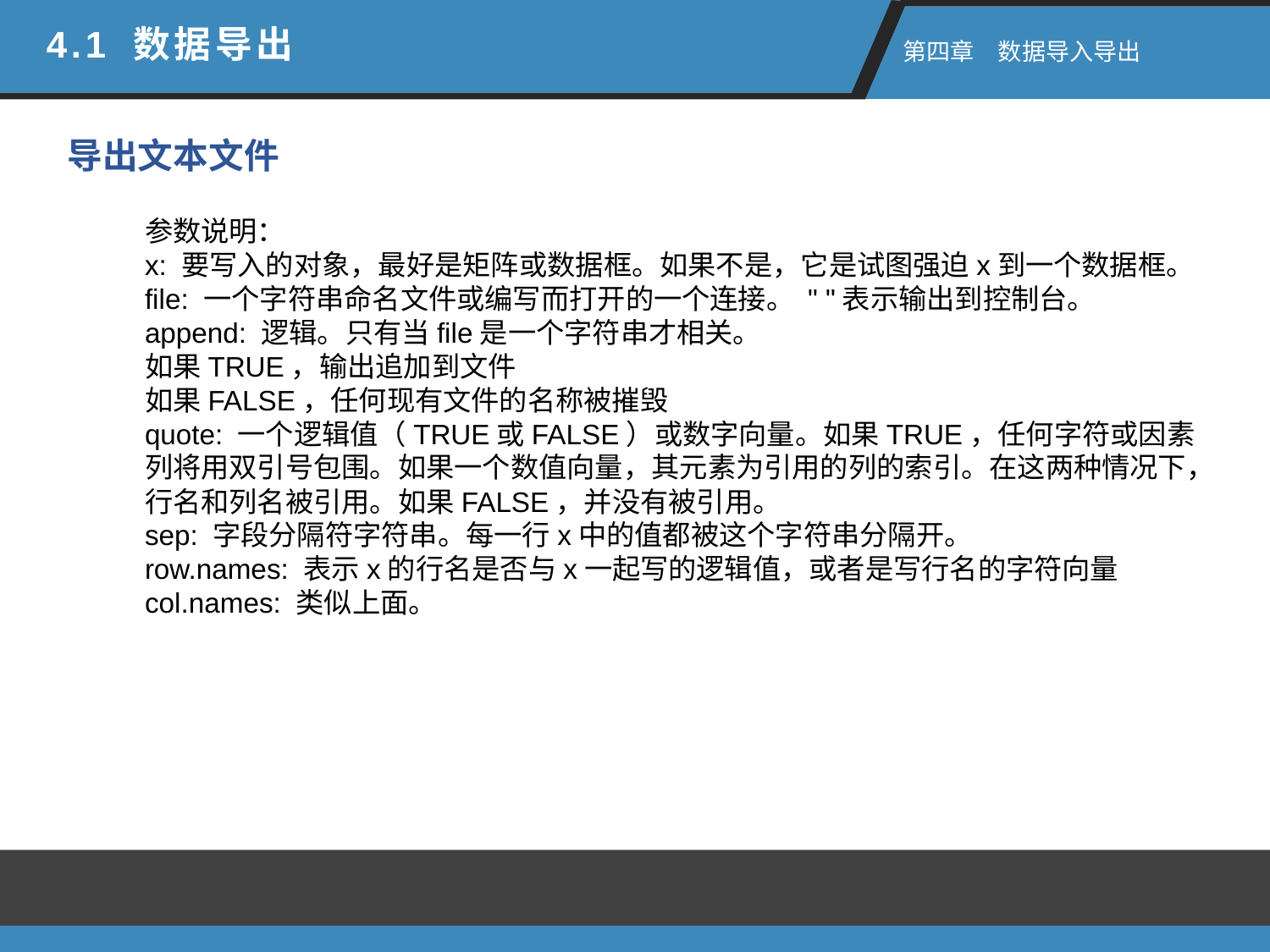

4.1 数据导出
  第四章　数据导入导出
导出文本文件
参数说明：
x: 要写入的对象，最好是矩阵或数据框。如果不是，它是试图强迫x到一个数据框。
file: 一个字符串命名文件或编写而打开的一个连接。 " "表示输出到控制台。
append: 逻辑。只有当file是一个字符串才相关。
如果TRUE，输出追加到文件
如果FALSE，任何现有文件的名称被摧毁
quote: 一个逻辑值（TRUE或FALSE）或数字向量。如果TRUE，任何字符或因素列将用双引号包围。如果一个数值向量，其元素为引用的列的索引。在这两种情况下，行名和列名被引用。如果FALSE，并没有被引用。
sep: 字段分隔符字符串。每一行x中的值都被这个字符串分隔开。
row.names: 表示x的行名是否与x一起写的逻辑值，或者是写行名的字符向量
col.names: 类似上面。